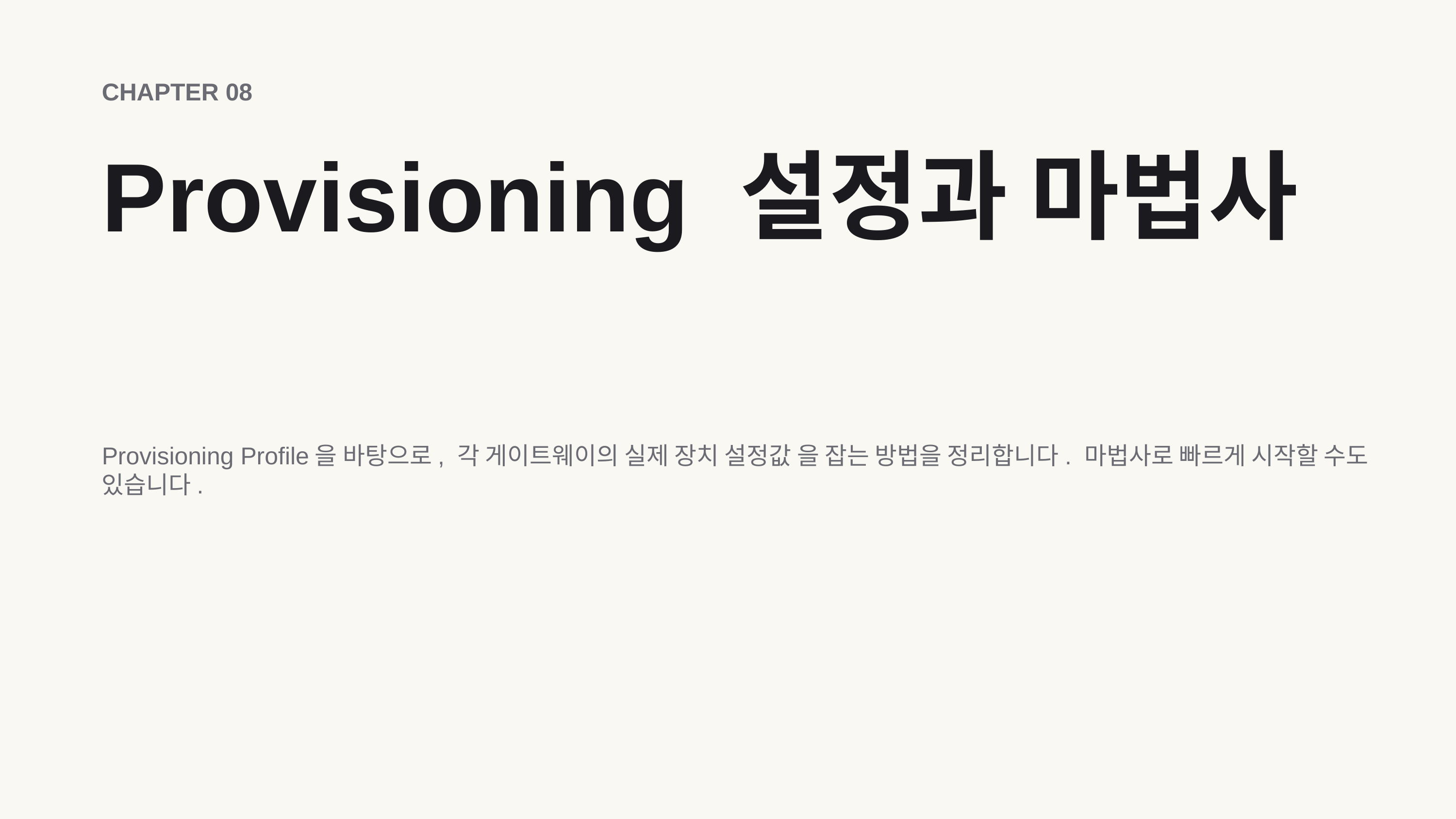

CHAPTER 08
Provisioning 설정과 마법사
Provisioning Profile을 바탕으로, 각 게이트웨이의 실제 장치 설정값 을 잡는 방법을 정리합니다. 마법사로 빠르게 시작할 수도 있습니다.